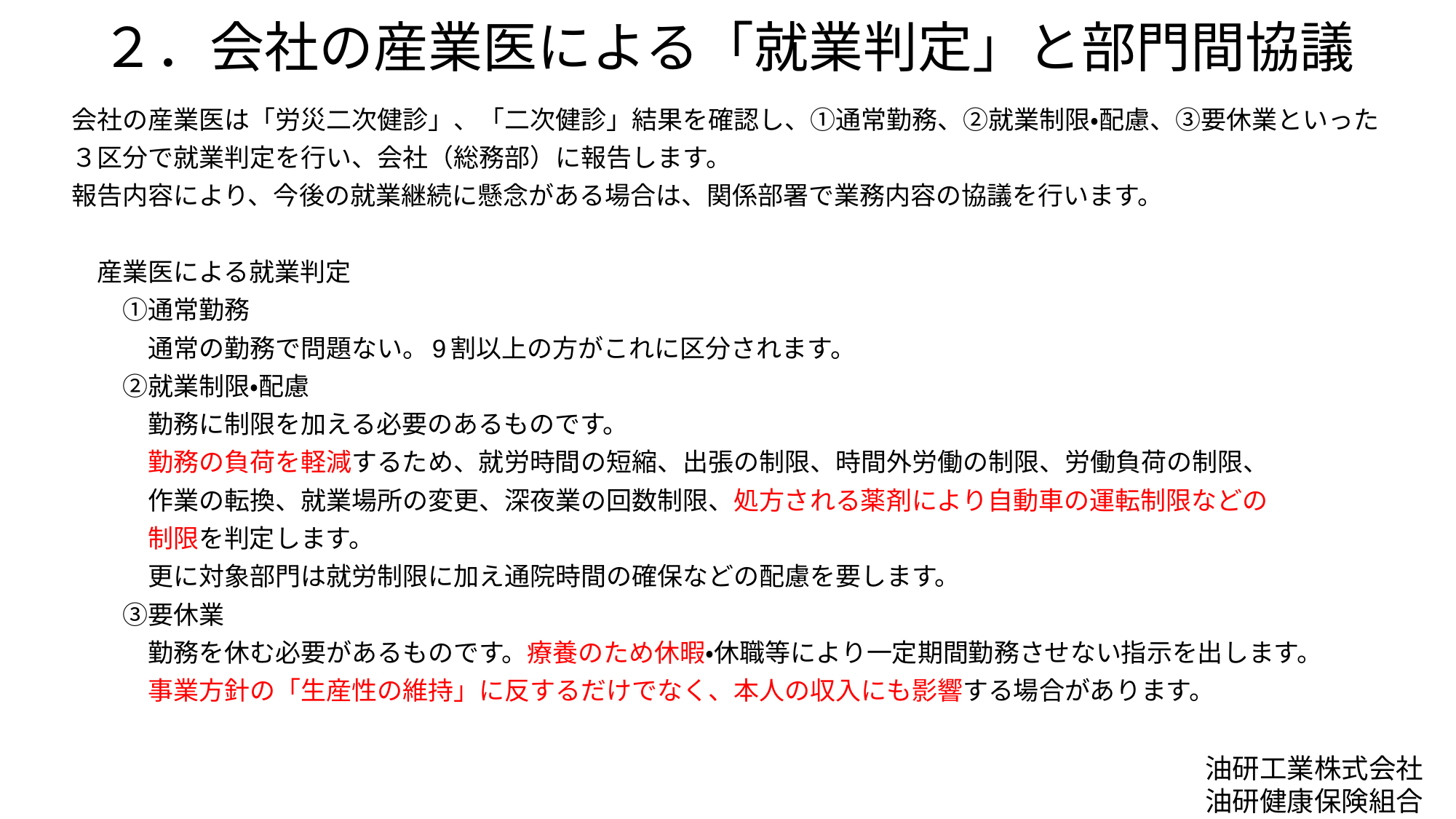

# ２．会社の産業医による「就業判定」と部門間協議
会社の産業医は「労災二次健診」、「二次健診」結果を確認し、①通常勤務、②就業制限・配慮、③要休業といった
３区分で就業判定を行い、会社（総務部）に報告します。
報告内容により、今後の就業継続に懸念がある場合は、関係部署で業務内容の協議を行います。

　産業医による就業判定
　　①通常勤務
　　　通常の勤務で問題ない。9割以上の方がこれに区分されます。
　　②就業制限・配慮
　　　勤務に制限を加える必要のあるものです。
　　　勤務の負荷を軽減するため、就労時間の短縮、出張の制限、時間外労働の制限、労働負荷の制限、
　　　作業の転換、就業場所の変更、深夜業の回数制限、処方される薬剤により自動車の運転制限などの
　　　制限を判定します。
　　　更に対象部門は就労制限に加え通院時間の確保などの配慮を要します。
　　③要休業
　　　勤務を休む必要があるものです。療養のため休暇・休職等により一定期間勤務させない指示を出します。
　　　事業方針の「生産性の維持」に反するだけでなく、本人の収入にも影響する場合があります。
油研工業株式会社
油研健康保険組合